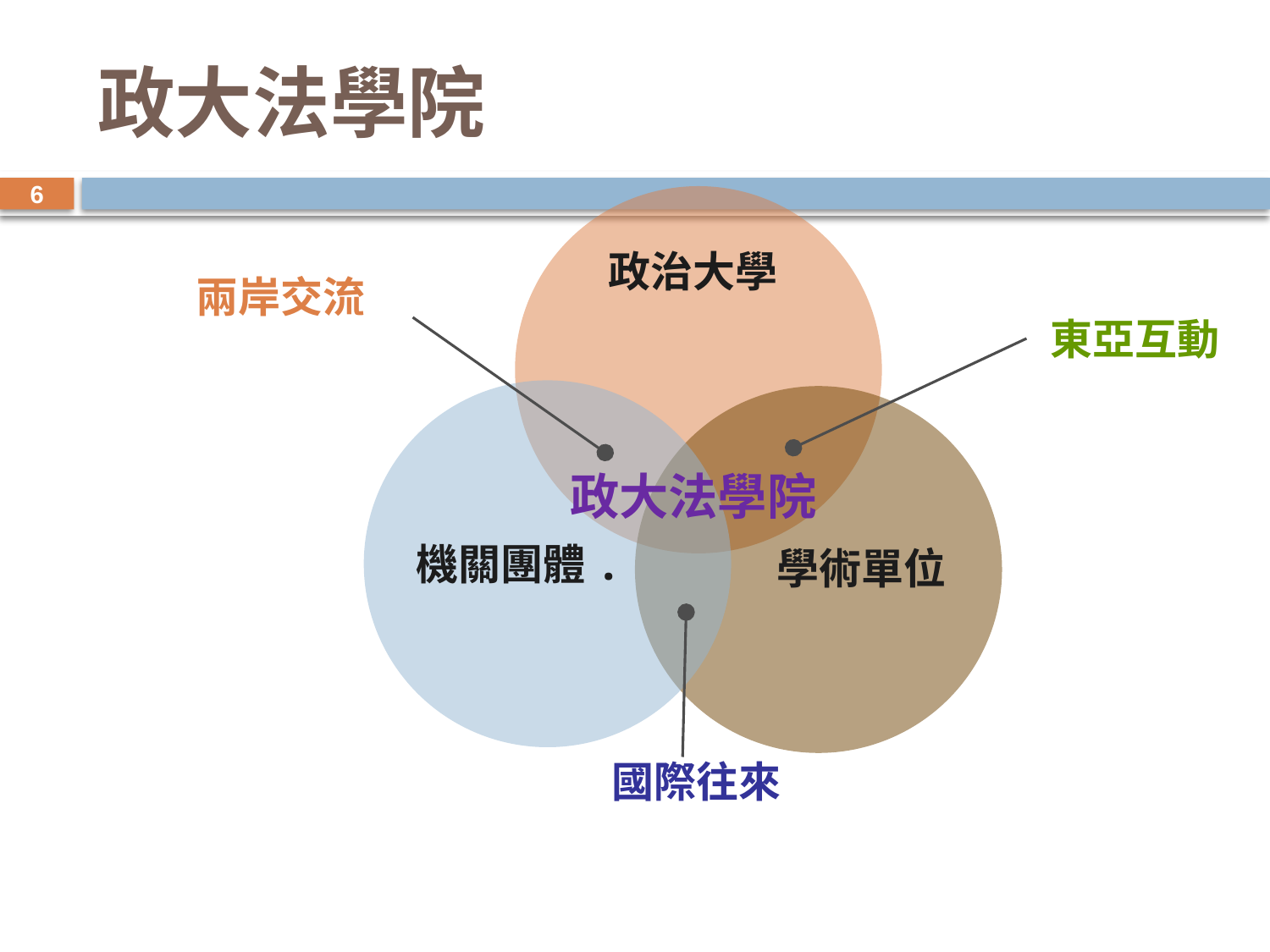

# 政大法學院

政治大學
   兩岸交流

  東亞互動

政大法學院
機關團體.
學術單位

   國際往來

6